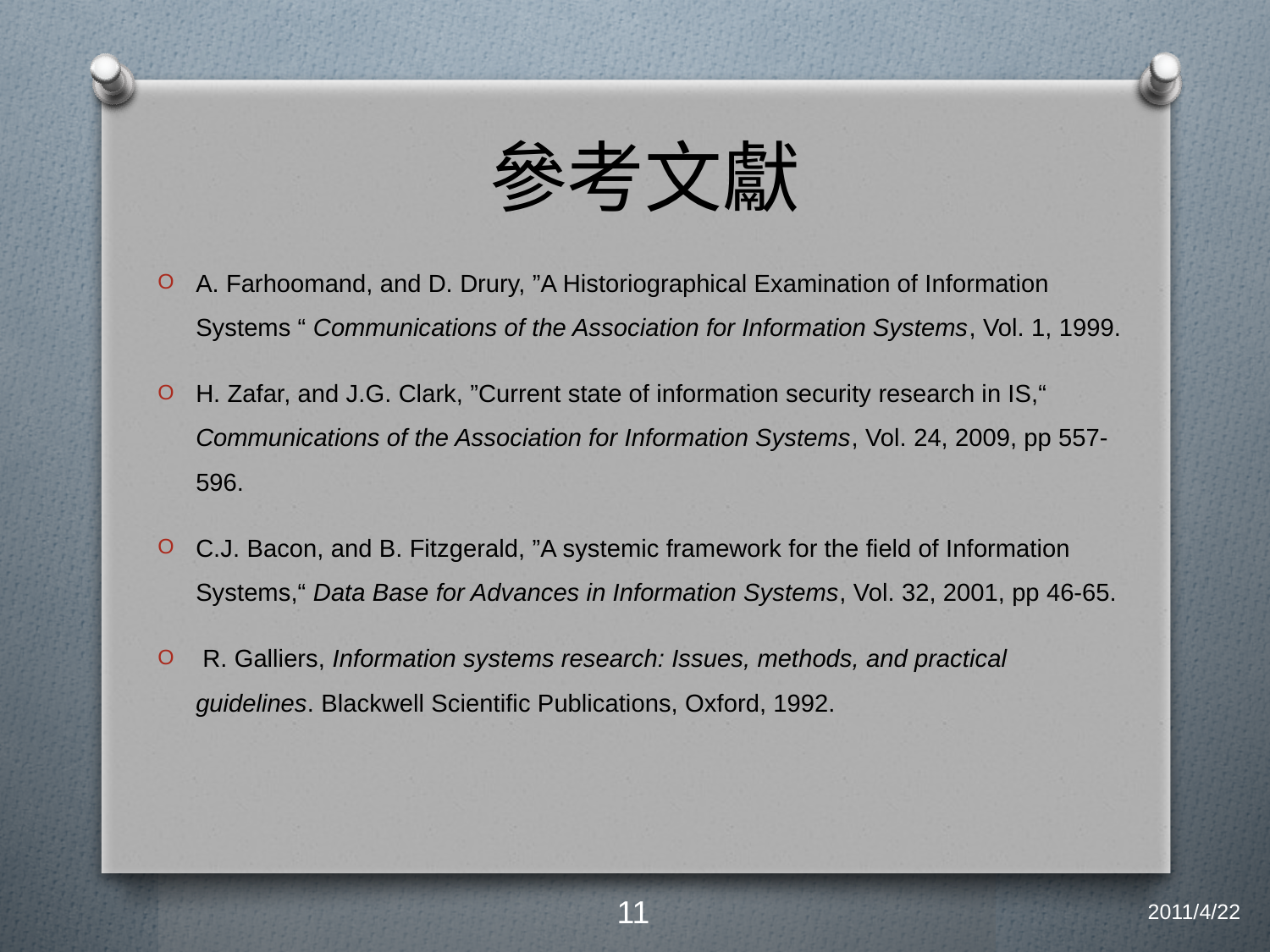

# 參考文獻
A. Farhoomand, and D. Drury, ”A Historiographical Examination of Information Systems “ Communications of the Association for Information Systems, Vol. 1, 1999.
H. Zafar, and J.G. Clark, ”Current state of information security research in IS,“ Communications of the Association for Information Systems, Vol. 24, 2009, pp 557-596.
C.J. Bacon, and B. Fitzgerald, ”A systemic framework for the field of Information Systems,“ Data Base for Advances in Information Systems, Vol. 32, 2001, pp 46-65.
 R. Galliers, Information systems research: Issues, methods, and practical guidelines. Blackwell Scientific Publications, Oxford, 1992.

11
2011/4/22